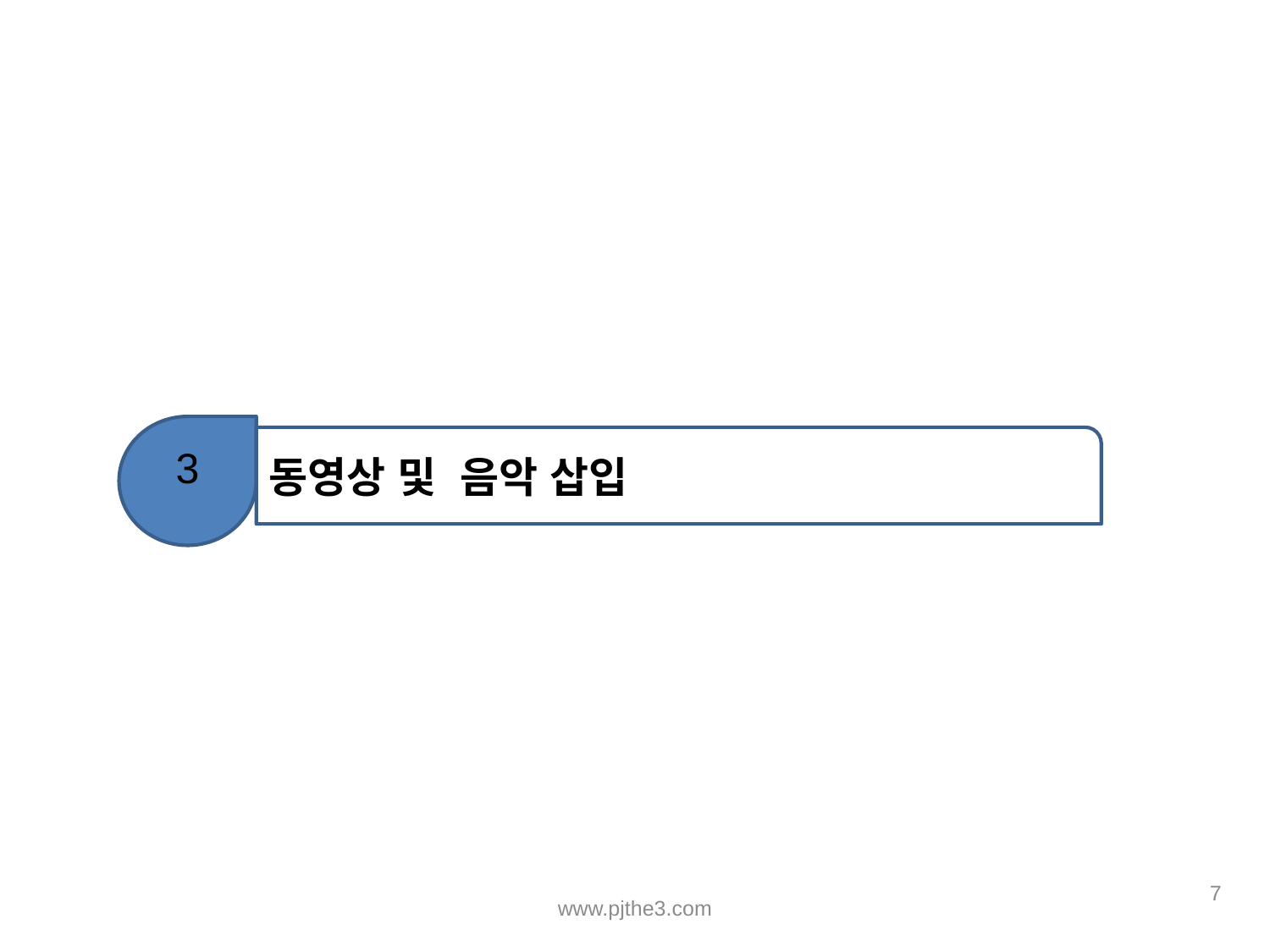

3
동영상 및  음악 삽입
7
www.pjthe3.com